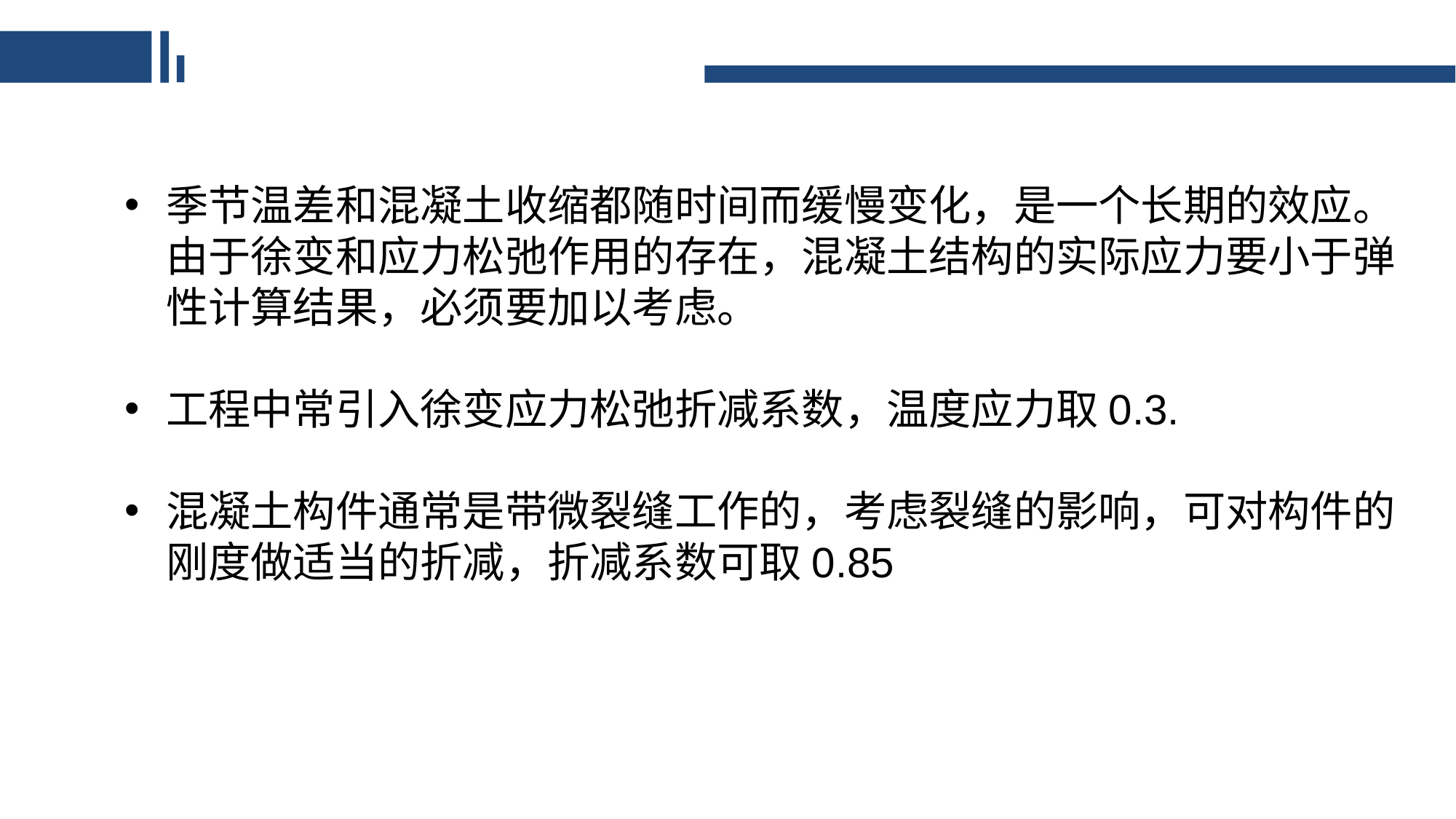

#
季节温差和混凝土收缩都随时间而缓慢变化，是一个长期的效应。由于徐变和应力松弛作用的存在，混凝土结构的实际应力要小于弹性计算结果，必须要加以考虑。

工程中常引入徐变应力松弛折减系数，温度应力取0.3.

混凝土构件通常是带微裂缝工作的，考虑裂缝的影响，可对构件的刚度做适当的折减，折减系数可取0.85